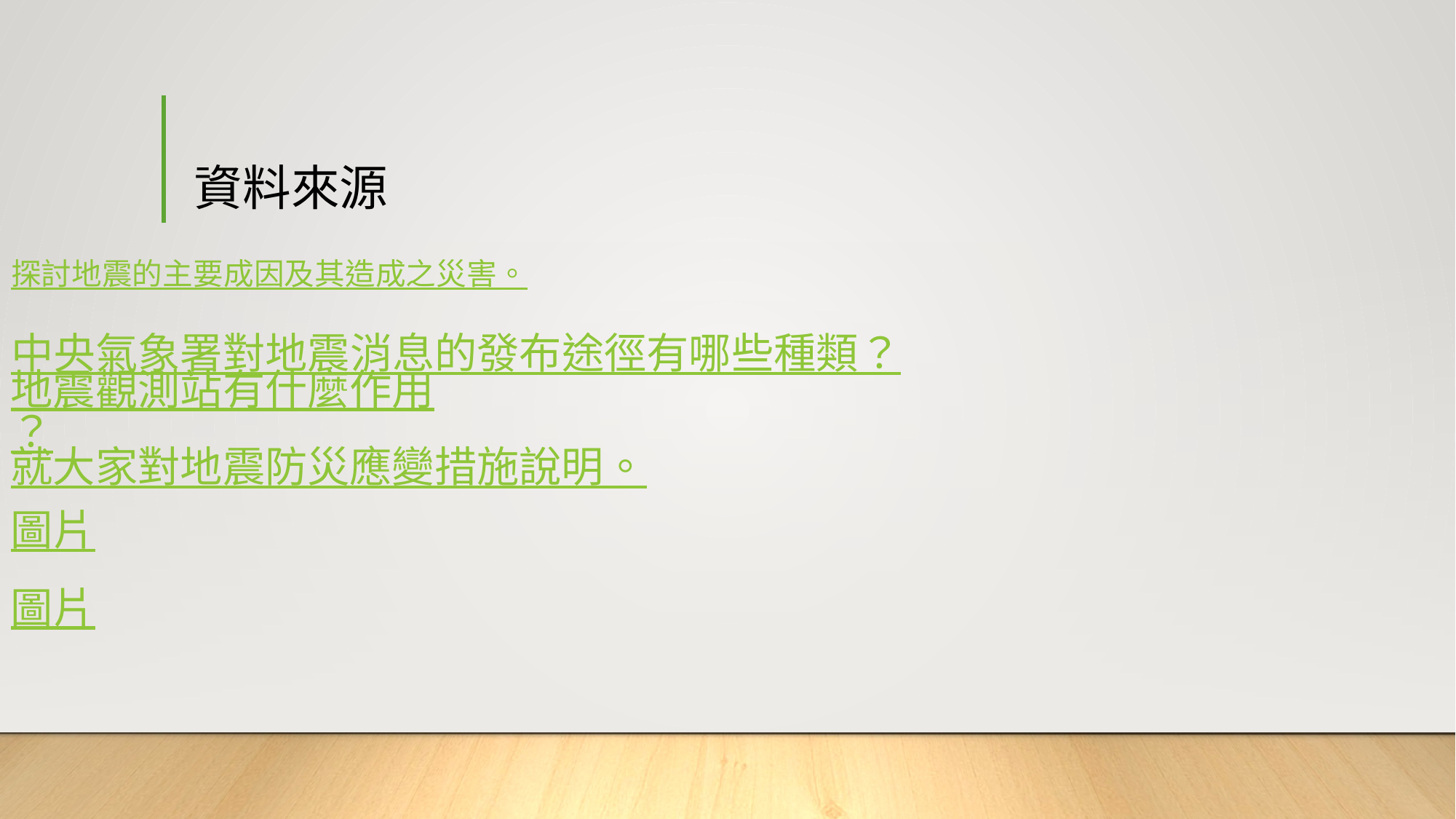

# 資料來源
探討地震的主要成因及其造成之災害。
中央氣象署對地震消息的發布途徑有哪些種類？

地震觀測站有什麼作用？
就大家對地震防災應變措施說明。
圖片
圖片